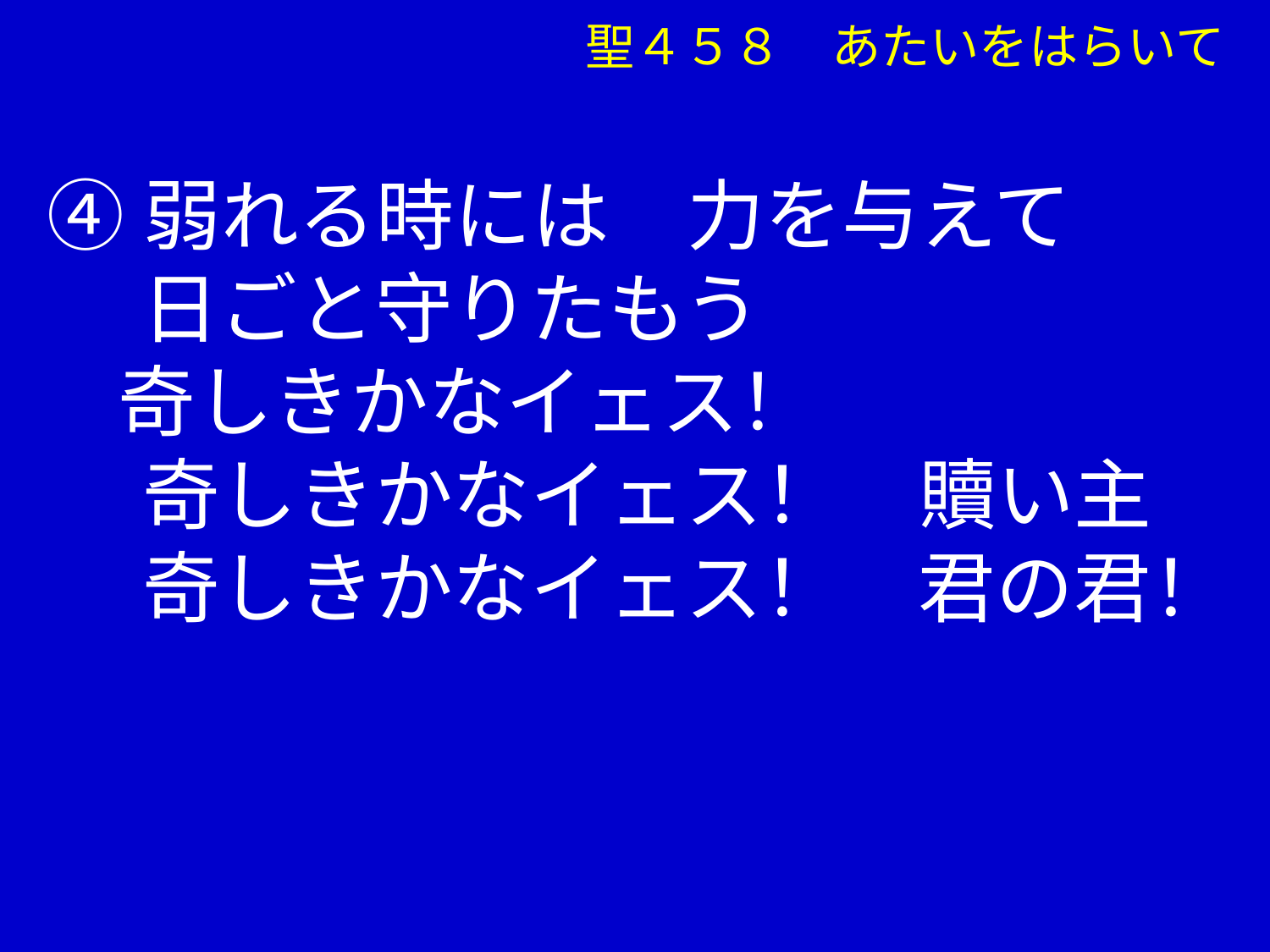

聖４５８　あたいをはらいて
④弱れる時には　力を与えて
　 日ごと守りたもう
   奇しきかなイェス！
　 奇しきかなイェス！　贖い主
　 奇しきかなイェス！　君の君！